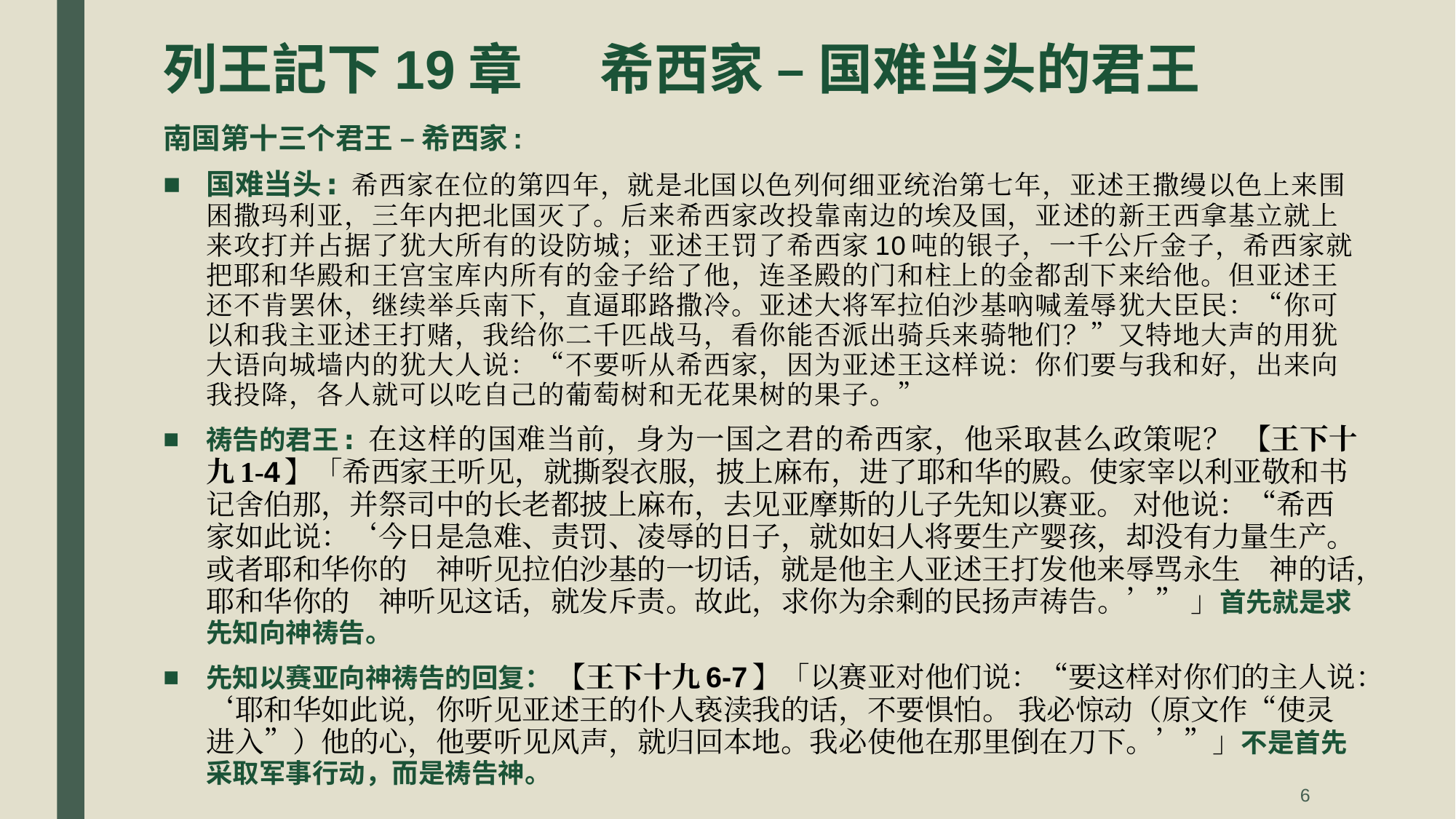

# 列王記下19章	希西家 – 国难当头的君王
南国第十三个君王 – 希西家:
国难当头: 希西家在位的第四年，就是北国以色列何细亚统治第七年，亚述王撒缦以色上来围困撒玛利亚，三年内把北国灭了。后来希西家改投靠南边的埃及国，亚述的新王西拿基立就上来攻打并占据了犹大所有的设防城；亚述王罚了希西家10吨的银子，一千公斤金子，希西家就把耶和华殿和王宫宝库内所有的金子给了他，连圣殿的门和柱上的金都刮下来给他。但亚述王还不肯罢休，继续举兵南下，直逼耶路撒冷。亚述大将军拉伯沙基吶喊羞辱犹大臣民：“你可以和我主亚述王打赌，我给你二千匹战马，看你能否派出骑兵来骑牠们？”又特地大声的用犹大语向城墙内的犹大人说：“不要听从希西家，因为亚述王这样说：你们要与我和好，出来向我投降，各人就可以吃自己的葡萄树和无花果树的果子。”
祷告的君王: 在这样的国难当前，身为一国之君的希西家，他采取甚么政策呢？ 【王下十九1-4】「希西家王听见，就撕裂衣服，披上麻布，进了耶和华的殿。使家宰以利亚敬和书记舍伯那，并祭司中的长老都披上麻布，去见亚摩斯的儿子先知以赛亚。 对他说：“希西家如此说：‘今日是急难、责罚、凌辱的日子，就如妇人将要生产婴孩，却没有力量生产。 或者耶和华你的　神听见拉伯沙基的一切话，就是他主人亚述王打发他来辱骂永生　神的话，耶和华你的　神听见这话，就发斥责。故此，求你为余剩的民扬声祷告。’” 」首先就是求先知向神祷告。
先知以赛亚向神祷告的回复： 【王下十九6-7】「以赛亚对他们说：“要这样对你们的主人说：‘耶和华如此说，你听见亚述王的仆人亵渎我的话，不要惧怕。 我必惊动（原文作“使灵进入”）他的心，他要听见风声，就归回本地。我必使他在那里倒在刀下。’”」不是首先采取军事行动，而是祷告神。

6